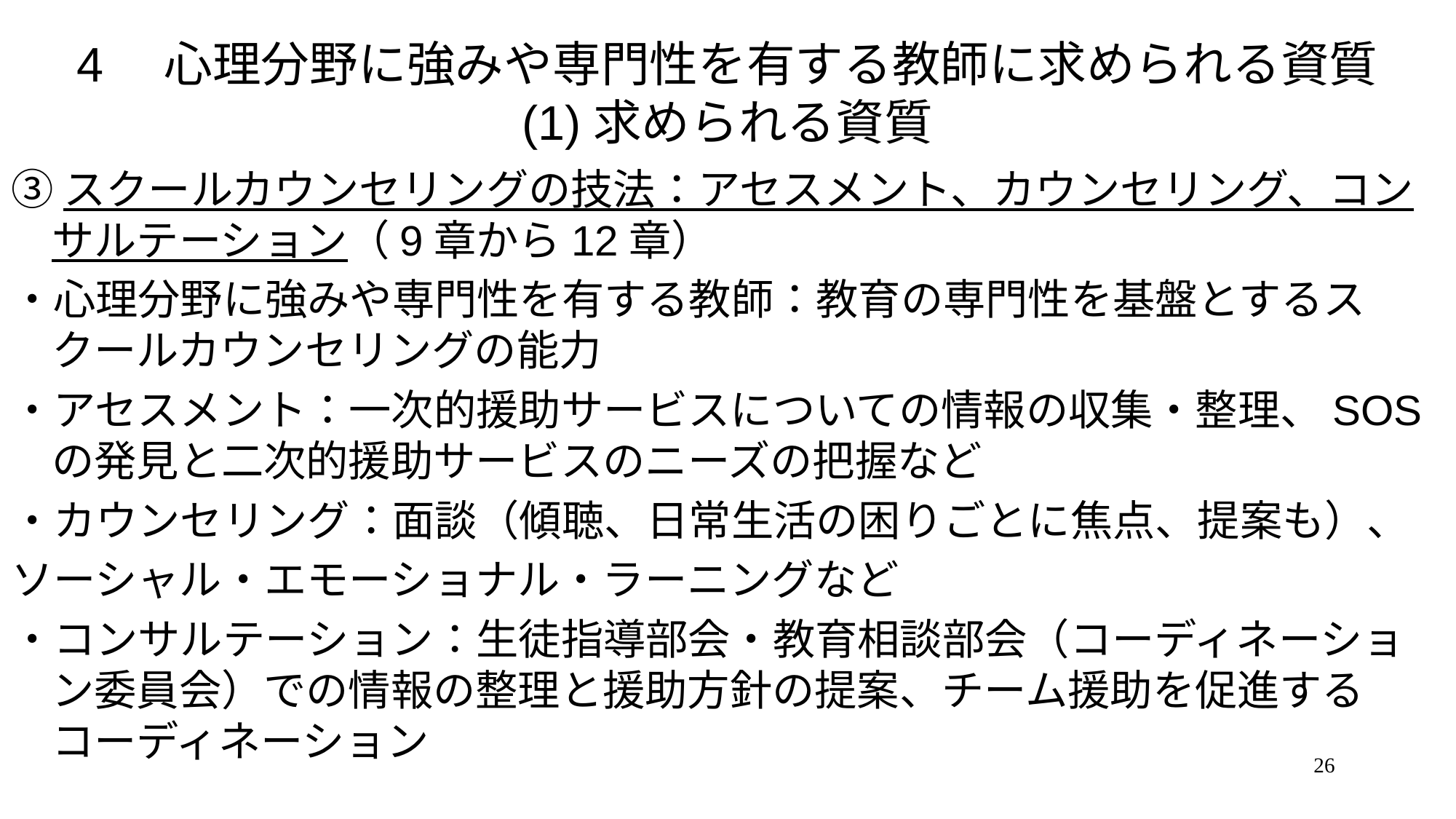

# 4　心理分野に強みや専門性を有する教師に求められる資質 (1)求められる資質
③スクールカウンセリングの技法：アセスメント、カウンセリング、コンサルテーション（9章から12章）
・心理分野に強みや専門性を有する教師：教育の専門性を基盤とするスクールカウンセリングの能力
・アセスメント：一次的援助サービスについての情報の収集・整理、SOSの発見と二次的援助サービスのニーズの把握など
・カウンセリング：面談（傾聴、日常生活の困りごとに焦点、提案も）、
ソーシャル・エモーショナル・ラーニングなど
・コンサルテーション：生徒指導部会・教育相談部会（コーディネーション委員会）での情報の整理と援助方針の提案、チーム援助を促進するコーディネーション

26